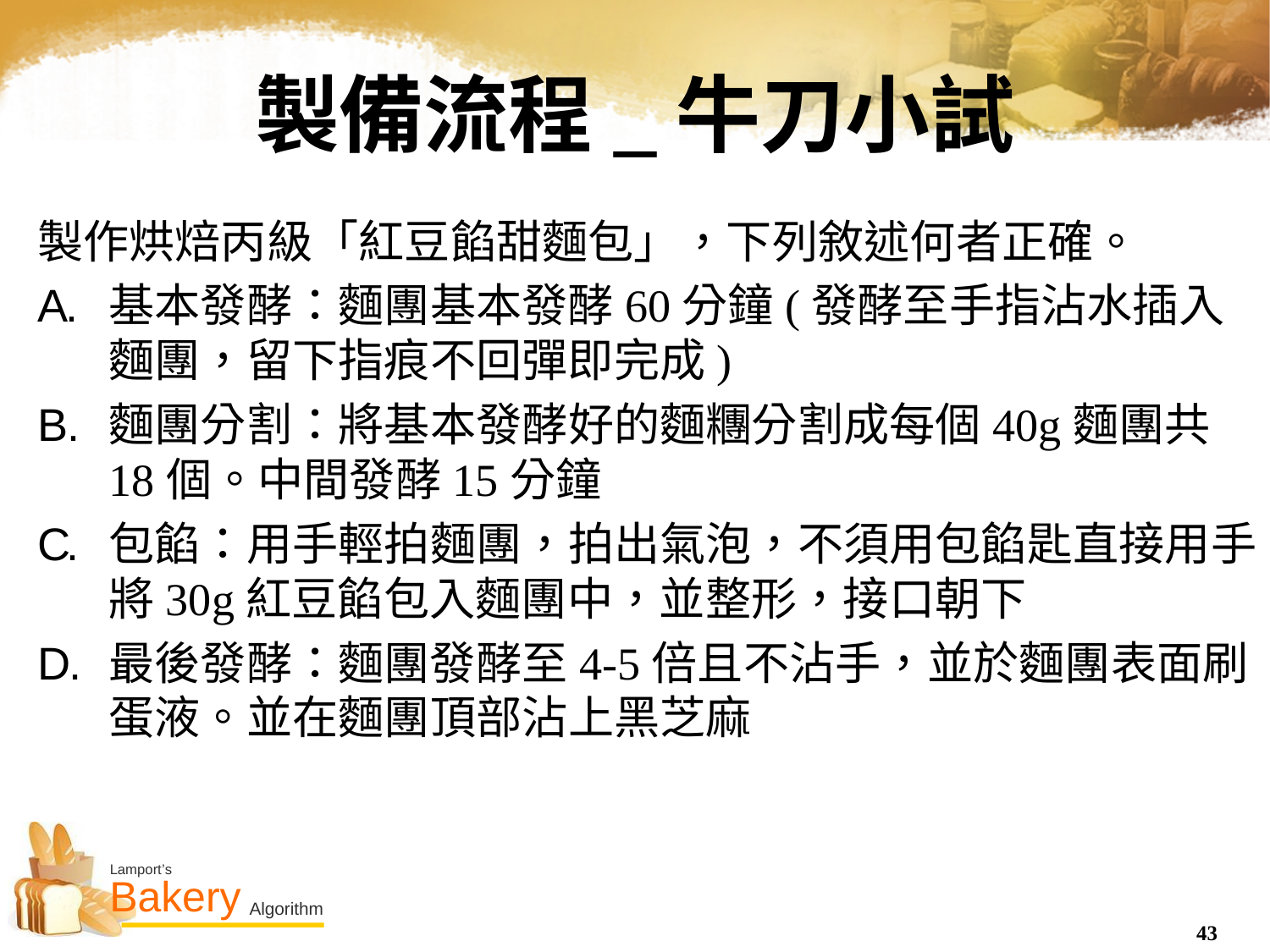

製備流程_牛刀小試
製作烘焙丙級「紅豆餡甜麵包」，下列敘述何者正確。
基本發酵：麵團基本發酵60分鐘(發酵至手指沾水插入麵團，留下指痕不回彈即完成)
麵團分割：將基本發酵好的麵糰分割成每個40g麵團共18個。中間發酵15分鐘
包餡：用手輕拍麵團，拍出氣泡，不須用包餡匙直接用手將30g紅豆餡包入麵團中，並整形，接口朝下
最後發酵：麵團發酵至4-5倍且不沾手，並於麵團表面刷蛋液。並在麵團頂部沾上黑芝麻